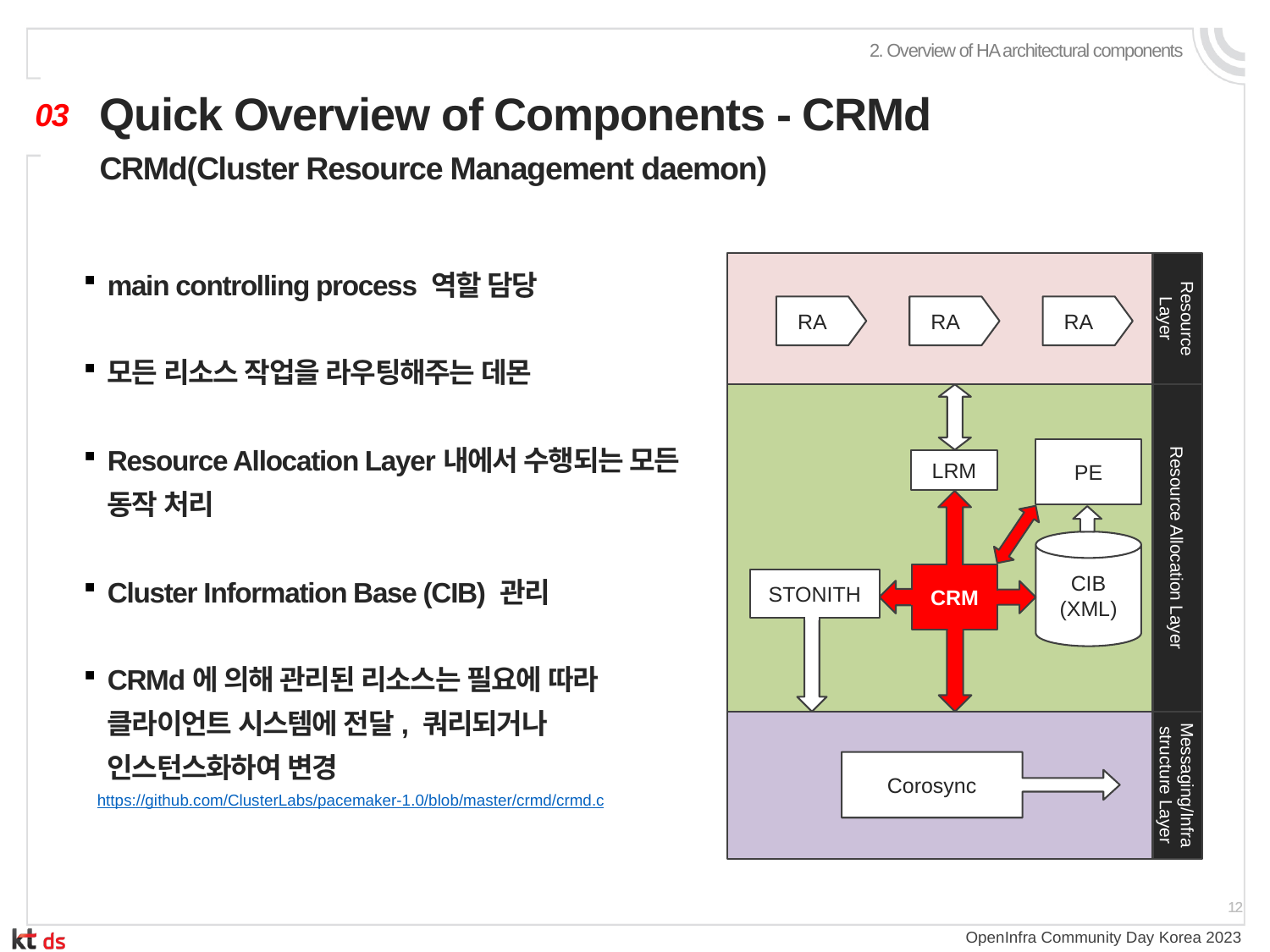

2. Overview of HA architectural components
# Quick Overview of Components - CRMd
03
CRMd(Cluster Resource Management daemon)
main controlling process 역할 담당

모든 리소스 작업을 라우팅해주는 데몬

Resource Allocation Layer내에서 수행되는 모든 동작 처리

Cluster Information Base (CIB) 관리

CRMd에 의해 관리된 리소스는 필요에 따라 클라이언트 시스템에 전달, 쿼리되거나 인스턴스화하여 변경

RA
RA
RA
Resource Layer

PE
LRM

CRM

Resource Allocation Layer
CIB
(XML)
STONITH

Corosync
Messaging/Infra structure Layer
https://github.com/ClusterLabs/pacemaker-1.0/blob/master/crmd/crmd.c